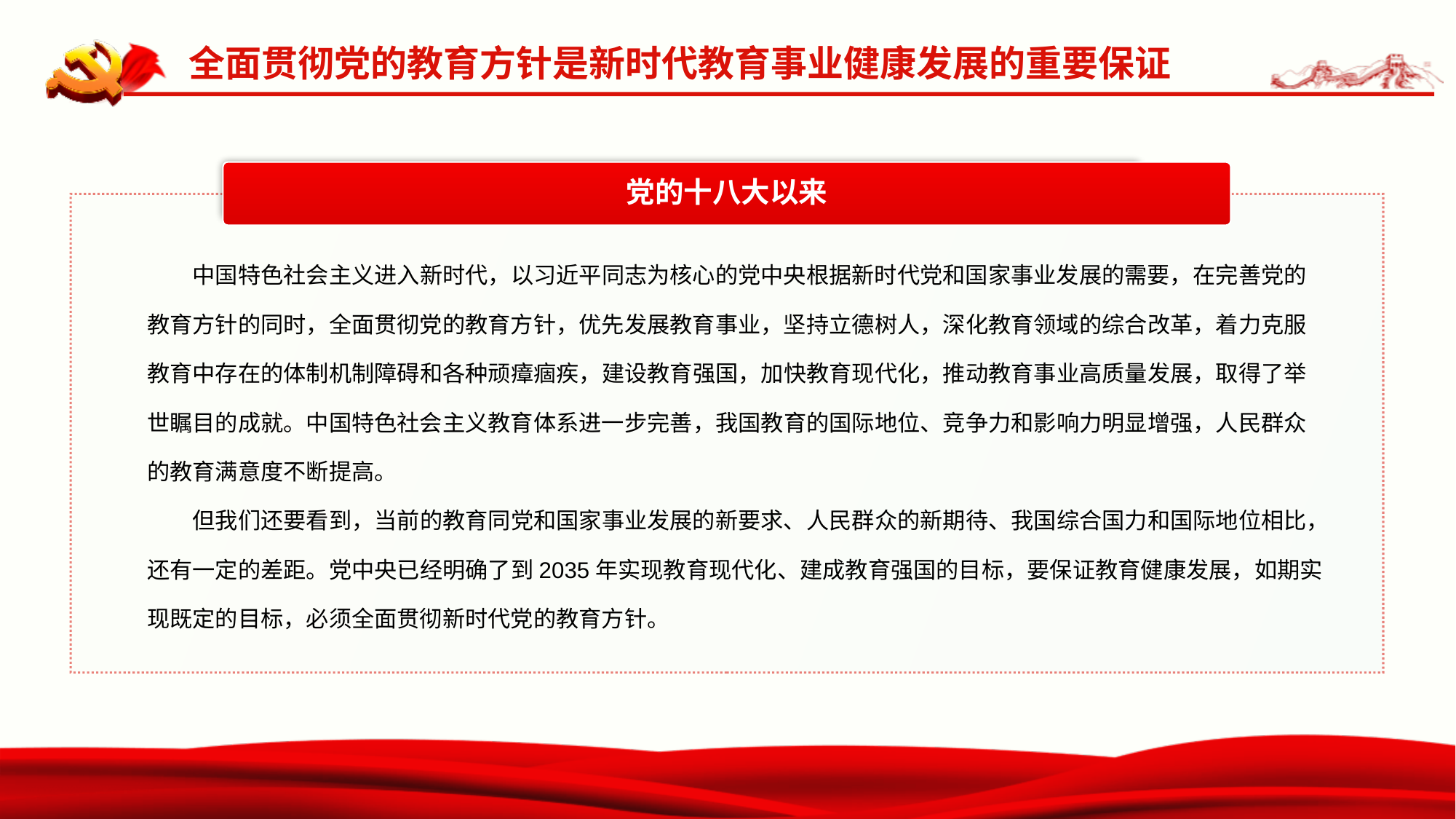

全面贯彻党的教育方针是新时代教育事业健康发展的重要保证

党的十八大以来

　　中国特色社会主义进入新时代，以习近平同志为核心的党中央根据新时代党和国家事业发展的需要，在完善党的教育方针的同时，全面贯彻党的教育方针，优先发展教育事业，坚持立德树人，深化教育领域的综合改革，着力克服教育中存在的体制机制障碍和各种顽瘴痼疾，建设教育强国，加快教育现代化，推动教育事业高质量发展，取得了举世瞩目的成就。中国特色社会主义教育体系进一步完善，我国教育的国际地位、竞争力和影响力明显增强，人民群众的教育满意度不断提高。
　　但我们还要看到，当前的教育同党和国家事业发展的新要求、人民群众的新期待、我国综合国力和国际地位相比，还有一定的差距。党中央已经明确了到2035年实现教育现代化、建成教育强国的目标，要保证教育健康发展，如期实现既定的目标，必须全面贯彻新时代党的教育方针。